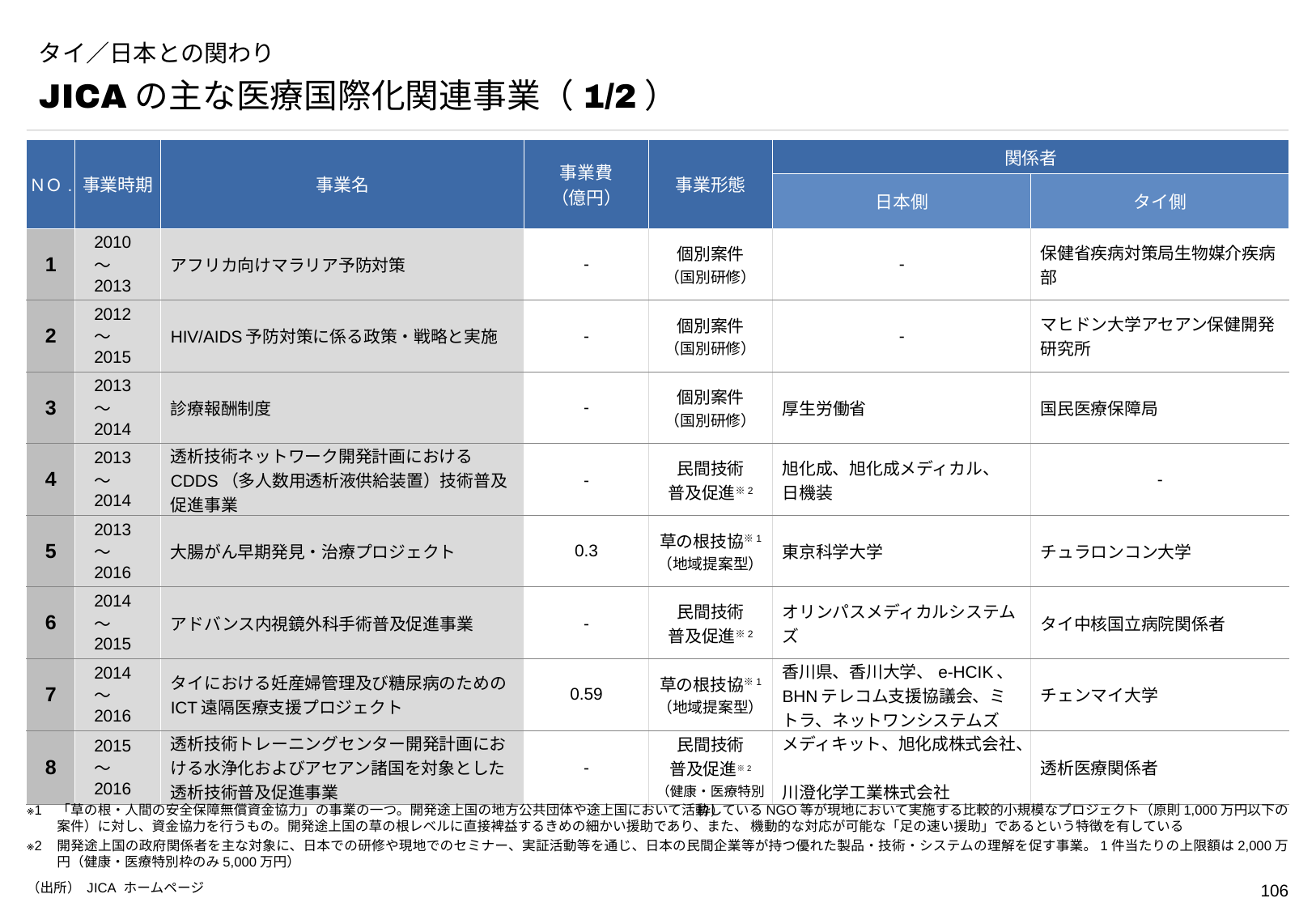

# タイ／日本との関わり
JICAの主な医療国際化関連事業（1/2）
| ＮＯ. | 事業時期 | 事業名 | 事業費 （億円） | 事業形態 | 関係者 |  |
| --- | --- | --- | --- | --- | --- | --- |
|  |  |  |  |  | 日本側 | タイ側 |
| 1 | 2010～2013 | アフリカ向けマラリア予防対策 | - | 個別案件 （国別研修） | - | 保健省疾病対策局生物媒介疾病部 |
| 2 | 2012～2015 | HIV/AIDS予防対策に係る政策・戦略と実施 | - | 個別案件 （国別研修） | - | マヒドン大学アセアン保健開発研究所 |
| 3 | 2013～2014 | 診療報酬制度 | - | 個別案件 （国別研修） | 厚生労働省 | 国民医療保障局 |
| 4 | 2013～2014 | 透析技術ネットワーク開発計画におけるCDDS（多人数用透析液供給装置）技術普及促進事業 | - | 民間技術 普及促進※2 | 旭化成、旭化成メディカル、 日機装 | - |
| 5 | 2013～2016 | 大腸がん早期発見・治療プロジェクト | 0.3 | 草の根技協※1 （地域提案型） | 東京科学大学 | チュラロンコン大学 |
| 6 | 2014～2015 | アドバンス内視鏡外科手術普及促進事業 | - | 民間技術 普及促進※2 | オリンパスメディカルシステムズ | タイ中核国立病院関係者 |
| 7 | 2014～2016 | タイにおける妊産婦管理及び糖尿病のためのICT遠隔医療支援プロジェクト | 0.59 | 草の根技協※1 （地域提案型） | 香川県、香川大学、e-HCIK、BHNテレコム支援協議会、ミトラ、ネットワンシステムズ | チェンマイ大学 |
| 8 | 2015～2016 | 透析技術トレーニングセンター開発計画における水浄化およびアセアン諸国を対象とした透析技術普及促進事業 | - | 民間技術 普及促進※2 （健康・医療特別枠） | メディキット、旭化成株式会社、 川澄化学工業株式会社 | 透析医療関係者 |
※1	「草の根・人間の安全保障無償資金協力」の事業の一つ。開発途上国の地方公共団体や途上国において活動しているNGO等が現地において実施する比較的小規模なプロジェクト（原則1,000万円以下の案件）に対し、資金協力を行うもの。開発途上国の草の根レベルに直接裨益するきめの細かい援助であり、また、 機動的な対応が可能な「足の速い援助」であるという特徴を有している
※2	開発途上国の政府関係者を主な対象に、日本での研修や現地でのセミナー、実証活動等を通じ、日本の民間企業等が持つ優れた製品・技術・システムの理解を促す事業。1件当たりの上限額は2,000万円（健康・医療特別枠のみ5,000万円）
（出所） JICA ホームページ